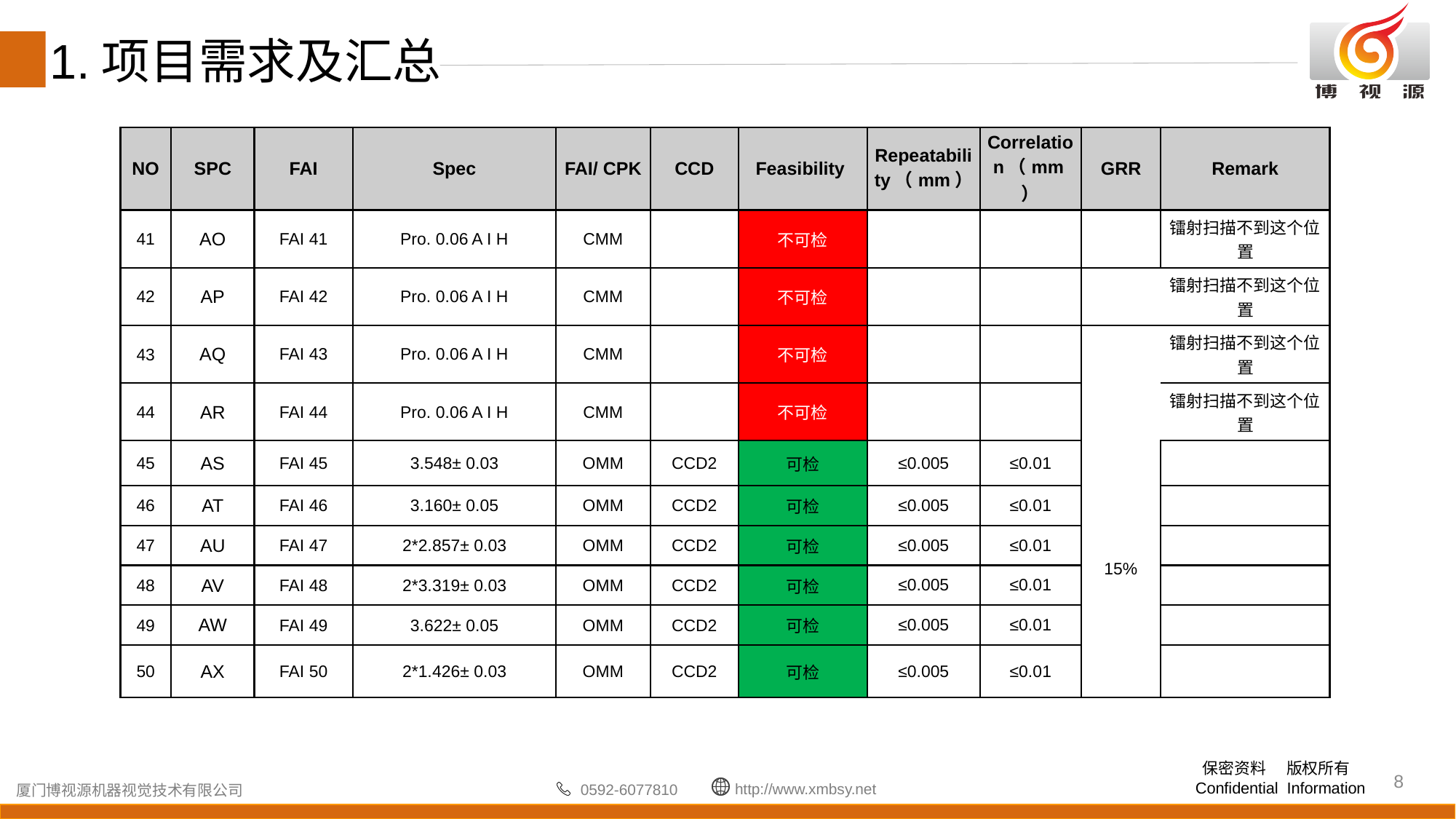

1.项目需求及汇总
| NO | SPC | FAI | Spec | FAI/ CPK | CCD | Feasibility | Repeatability（mm） | Correlation（mm） | GRR | Remark |
| --- | --- | --- | --- | --- | --- | --- | --- | --- | --- | --- |
| 41 | AO | FAI 41 | Pro. 0.06 A I H | CMM |  | 不可检 |  |  |  | 镭射扫描不到这个位置 |
| 42 | AP | FAI 42 | Pro. 0.06 A I H | CMM |  | 不可检 |  |  |  | 镭射扫描不到这个位置 |
| 43 | AQ | FAI 43 | Pro. 0.06 A I H | CMM |  | 不可检 |  |  |  | 镭射扫描不到这个位置 |
| 44 | AR | FAI 44 | Pro. 0.06 A I H | CMM |  | 不可检 |  |  |  | 镭射扫描不到这个位置 |
| 45 | AS | FAI 45 | 3.548± 0.03 | OMM | CCD2 | 可检 | ≤0.005 | ≤0.01 | 15% |  |
| 46 | AT | FAI 46 | 3.160± 0.05 | OMM | CCD2 | 可检 | ≤0.005 | ≤0.01 |  |  |
| 47 | AU | FAI 47 | 2\*2.857± 0.03 | OMM | CCD2 | 可检 | ≤0.005 | ≤0.01 |  |  |
| 48 | AV | FAI 48 | 2\*3.319± 0.03 | OMM | CCD2 | 可检 | ≤0.005 | ≤0.01 |  |  |
| 49 | AW | FAI 49 | 3.622± 0.05 | OMM | CCD2 | 可检 | ≤0.005 | ≤0.01 |  |  |
| 50 | AX | FAI 50 | 2\*1.426± 0.03 | OMM | CCD2 | 可检 | ≤0.005 | ≤0.01 |  |  |
8